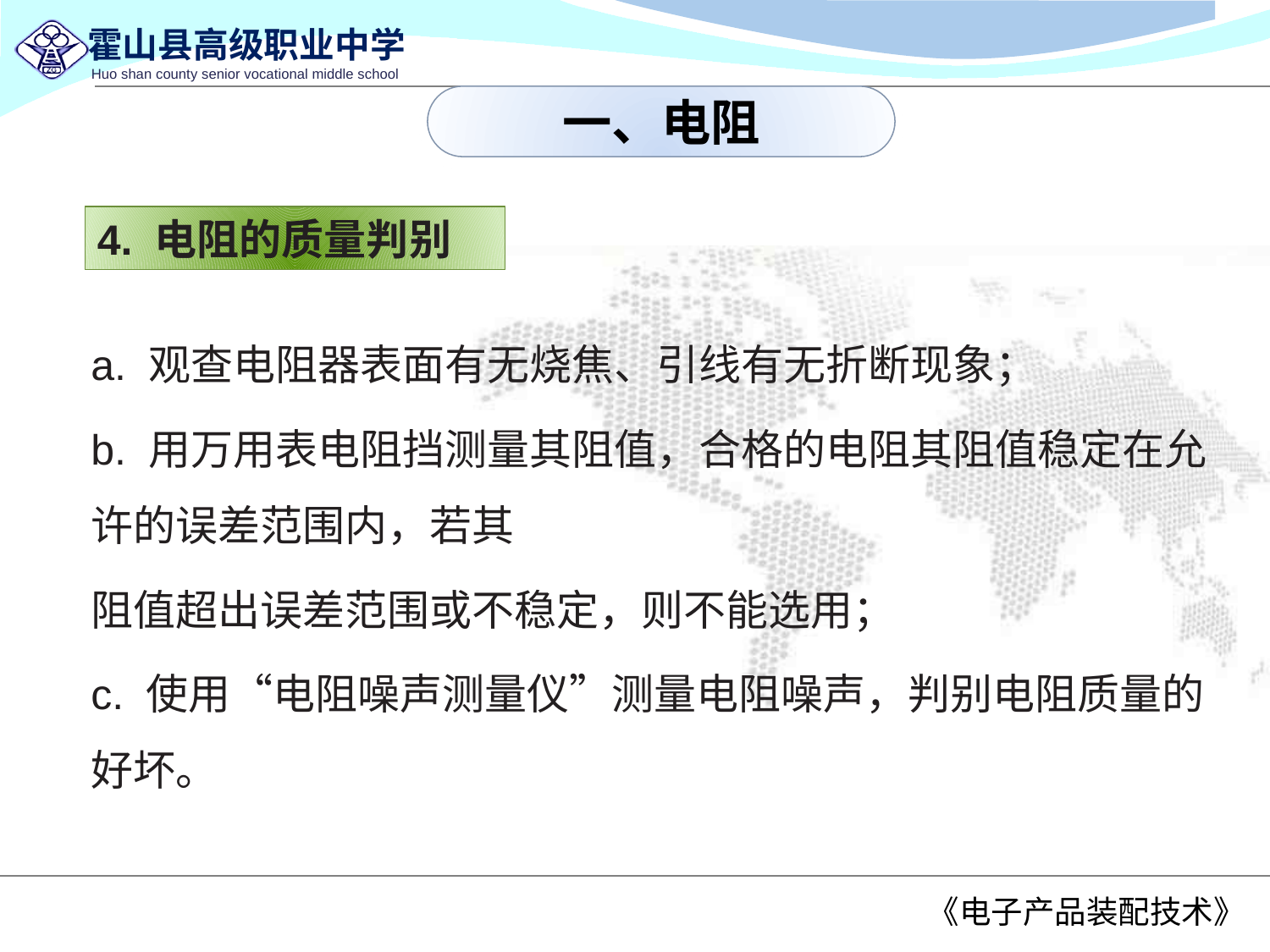

一、电阻
4. 电阻的质量判别
a. 观查电阻器表面有无烧焦、引线有无折断现象；
b. 用万用表电阻挡测量其阻值，合格的电阻其阻值稳定在允许的误差范围内，若其
阻值超出误差范围或不稳定，则不能选用；
c. 使用“电阻噪声测量仪”测量电阻噪声，判别电阻质量的好坏。